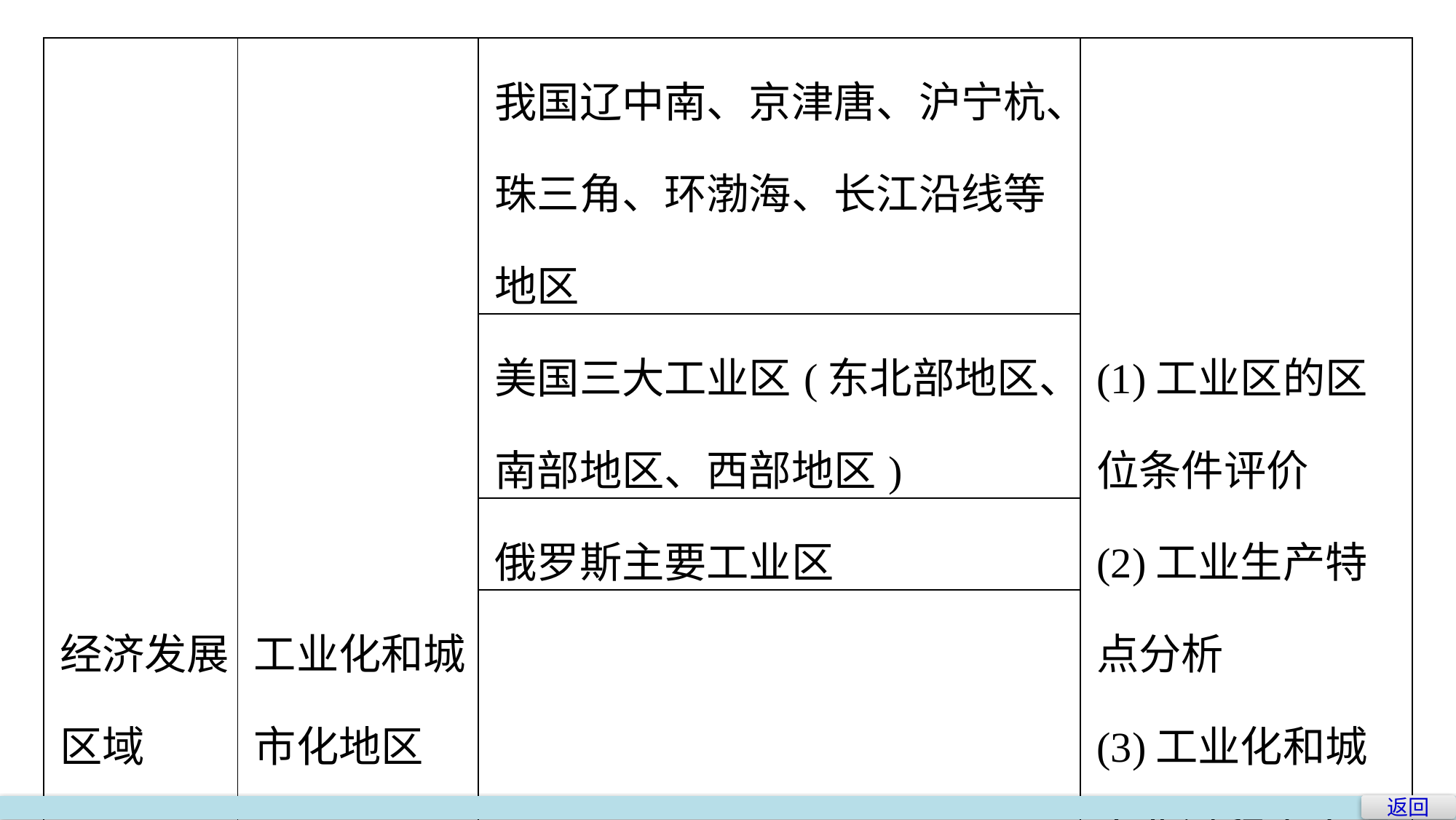

| 经济发展区域 | 工业化和城市化地区 | 我国辽中南、京津唐、沪宁杭、珠三角、环渤海、长江沿线等地区 | (1)工业区的区位条件评价 (2)工业生产特点分析 (3)工业化和城市化过程中出现的问题及解决措施 |
| --- | --- | --- | --- |
|  |  | 美国三大工业区(东北部地区、南部地区、西部地区) |  |
|  |  | 俄罗斯主要工业区 |  |
|  |  | 我国珠三角、江苏省的工业化和城市化地区 |  |
返回